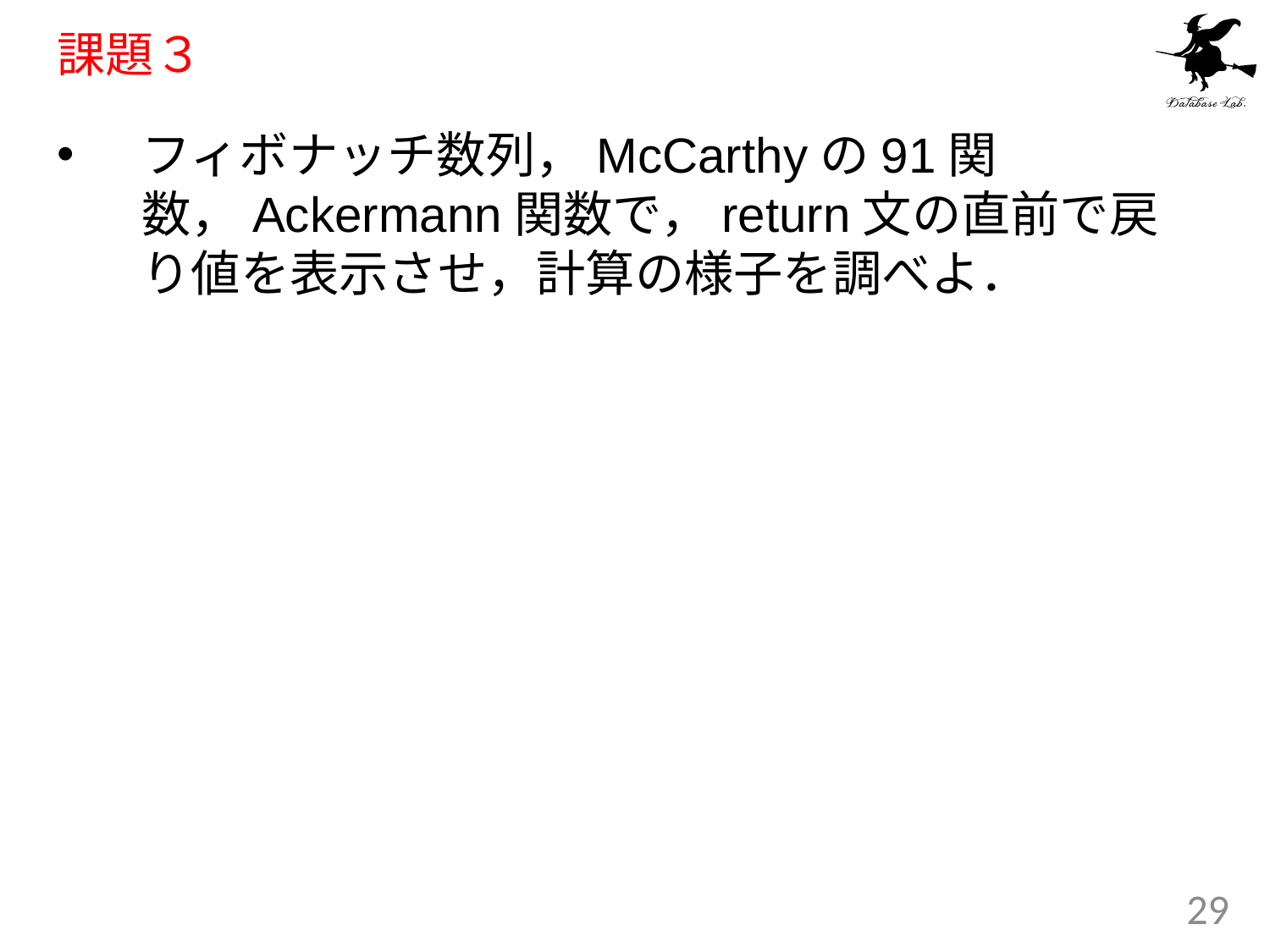

# 課題３
フィボナッチ数列，McCarthyの91関数，Ackermann関数で，return文の直前で戻り値を表示させ，計算の様子を調べよ．

29